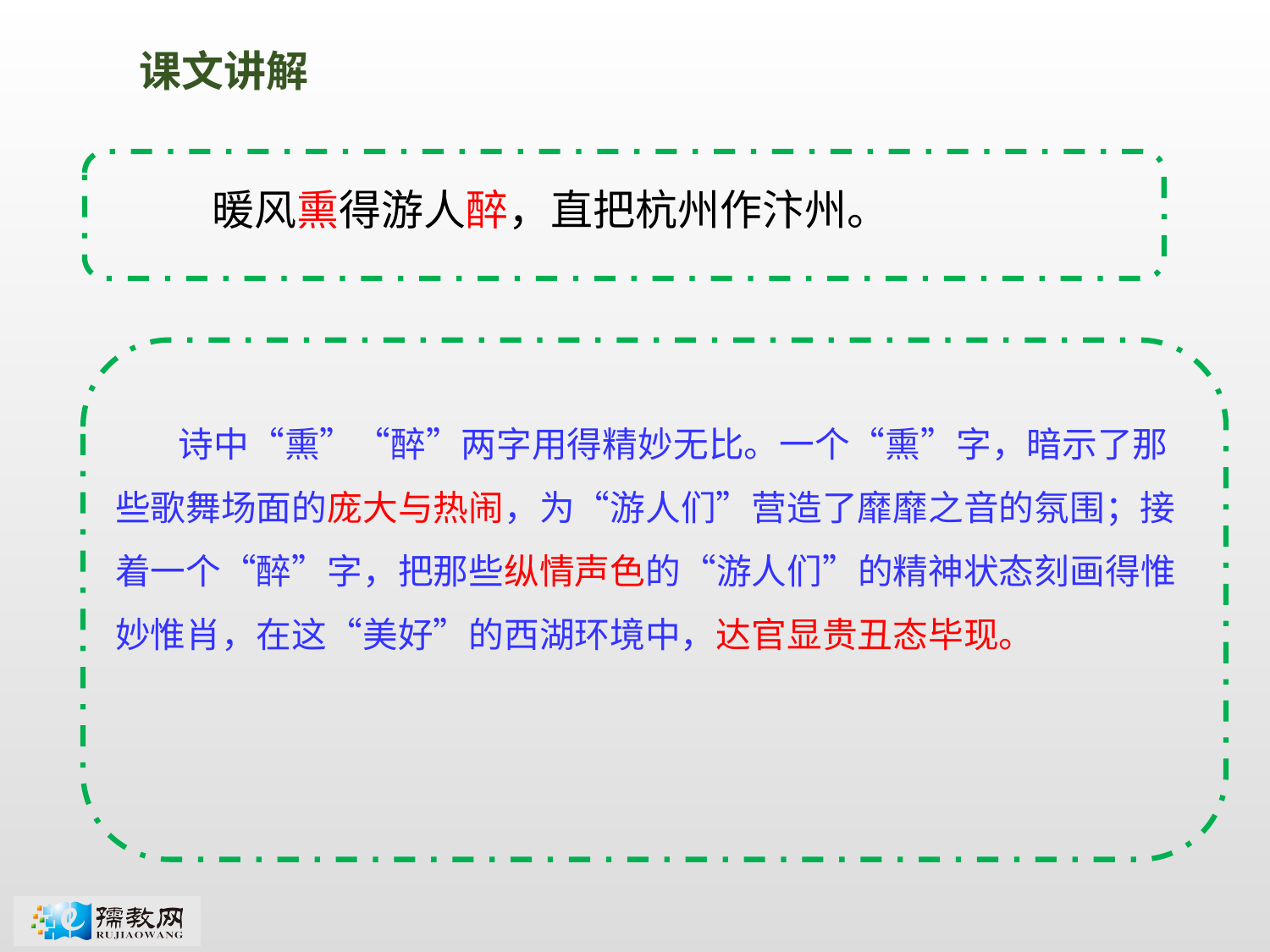

课文讲解

暖风熏得游人醉，直把杭州作汴州。

       诗中“熏”“醉”两字用得精妙无比。一个“熏”字，暗示了那些歌舞场面的庞大与热闹，为“游人们”营造了靡靡之音的氛围；接着一个“醉”字，把那些纵情声色的“游人们”的精神状态刻画得惟妙惟肖，在这“美好”的西湖环境中，达官显贵丑态毕现。